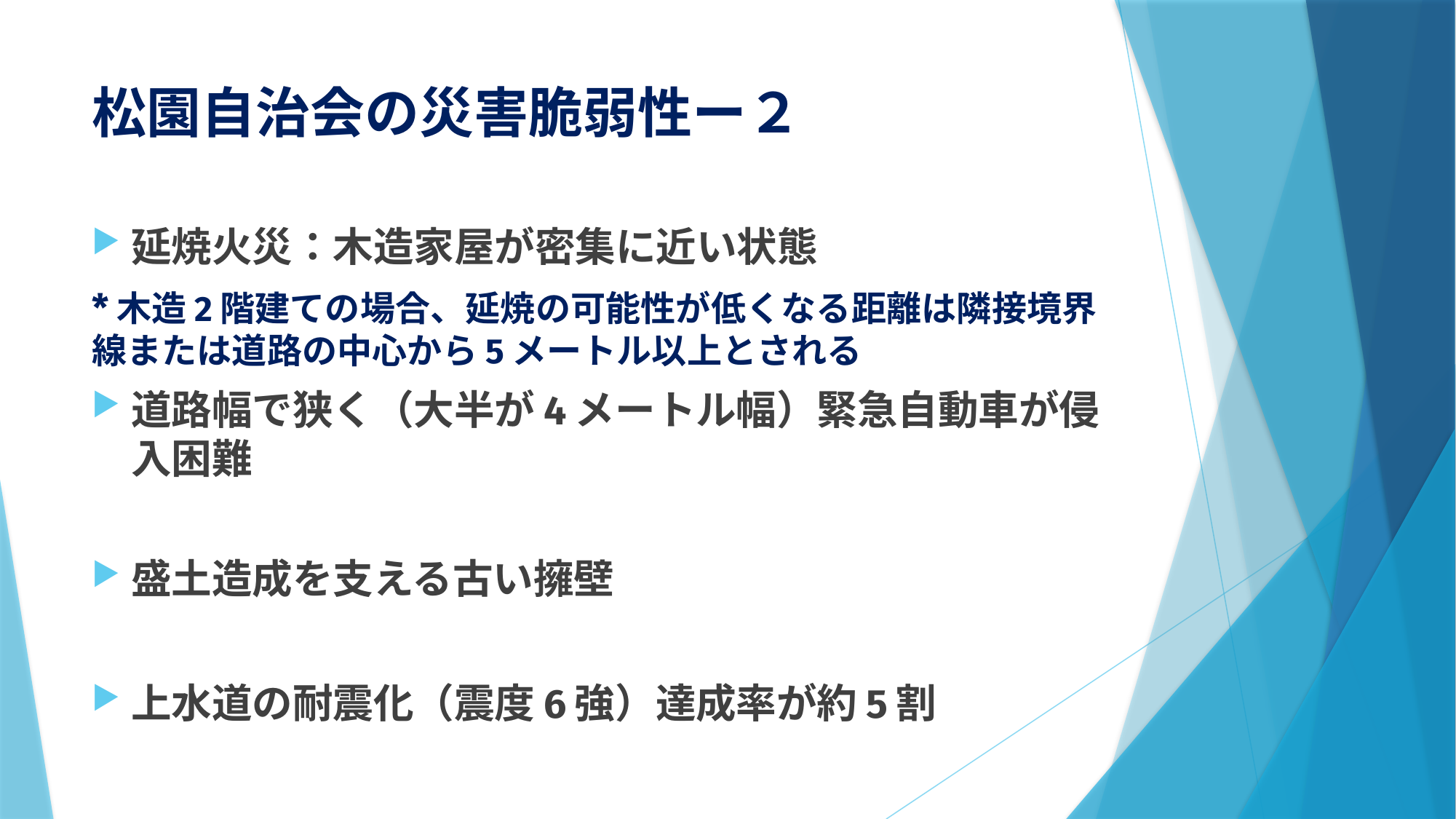

# 松園自治会の災害脆弱性ー２

延焼火災：木造家屋が密集に近い状態
*木造2階建ての場合、延焼の可能性が低くなる距離は隣接境界線または道路の中心から5メートル以上とされる
道路幅で狭く（大半が4メートル幅）緊急自動車が侵入困難

盛土造成を支える古い擁壁

上水道の耐震化（震度6強）達成率が約5割